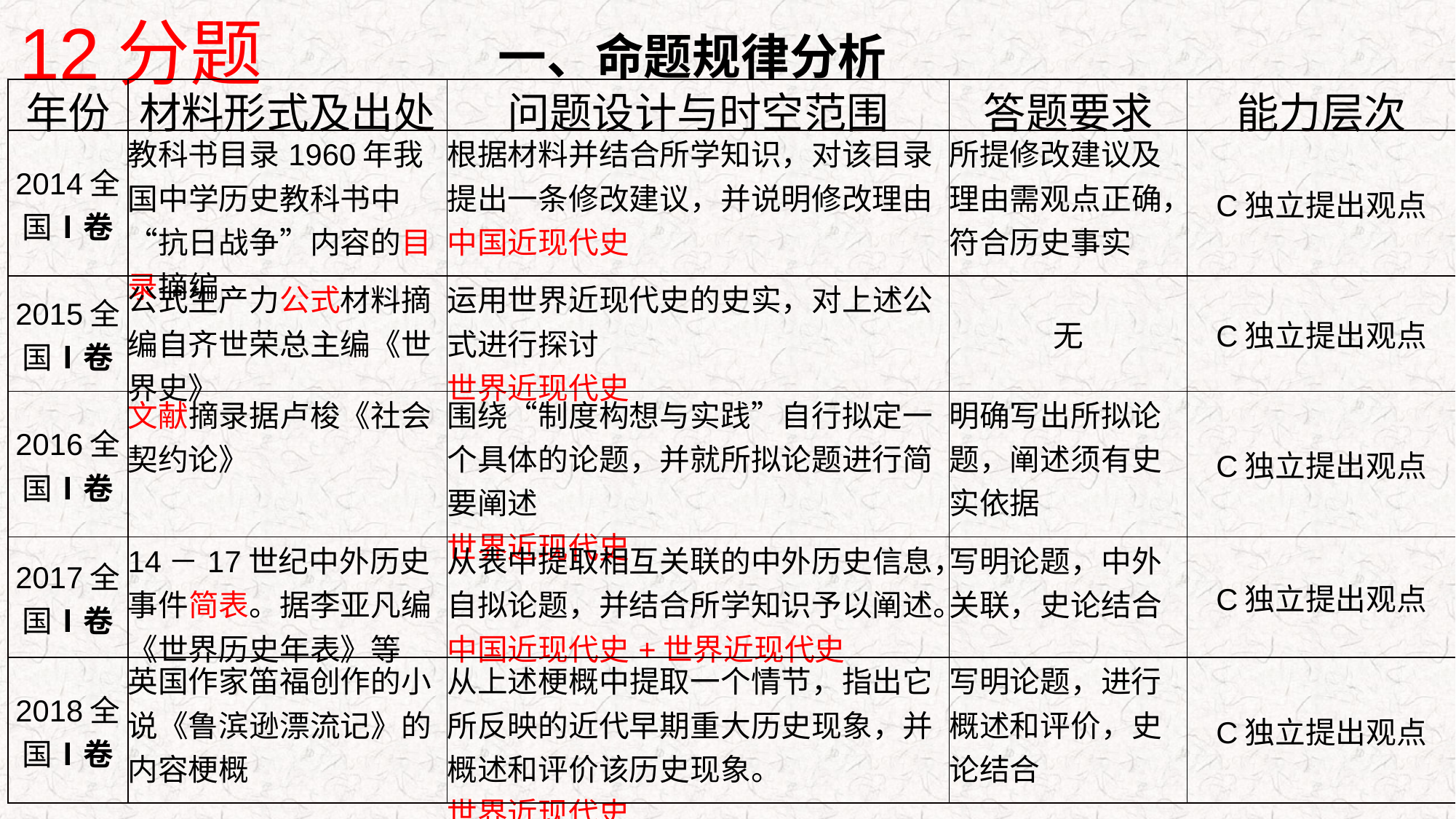

12分题
一、命题规律分析
| 年份 | 材料形式及出处 | 问题设计与时空范围 | 答题要求 | 能力层次 |
| --- | --- | --- | --- | --- |
| 2014全国Ⅰ卷 | 教科书目录1960年我国中学历史教科书中“抗日战争”内容的目录摘编 | 根据材料并结合所学知识，对该目录提出一条修改建议，并说明修改理由中国近现代史 | 所提修改建议及理由需观点正确，符合历史事实 | C独立提出观点 |
| 2015全国Ⅰ卷 | 公式生产力公式材料摘编自齐世荣总主编《世界史》 | 运用世界近现代史的史实，对上述公式进行探讨 世界近现代史 | 无 | C独立提出观点 |
| 2016全国Ⅰ卷 | 文献摘录据卢梭《社会契约论》 | 围绕“制度构想与实践”自行拟定一个具体的论题，并就所拟论题进行简要阐述 世界近现代史 | 明确写出所拟论题，阐述须有史实依据 | C独立提出观点 |
| 2017全国Ⅰ卷 | 14－17世纪中外历史事件简表。据李亚凡编《世界历史年表》等 | 从表中提取相互关联的中外历史信息，自拟论题，并结合所学知识予以阐述。中国近现代史+世界近现代史 | 写明论题，中外关联，史论结合 | C独立提出观点 |
| 2018全国Ⅰ卷 | 英国作家笛福创作的小说《鲁滨逊漂流记》的内容梗概 | 从上述梗概中提取一个情节，指出它所反映的近代早期重大历史现象，并概述和评价该历史现象。 世界近现代史 | 写明论题，进行概述和评价，史论结合 | C独立提出观点 |